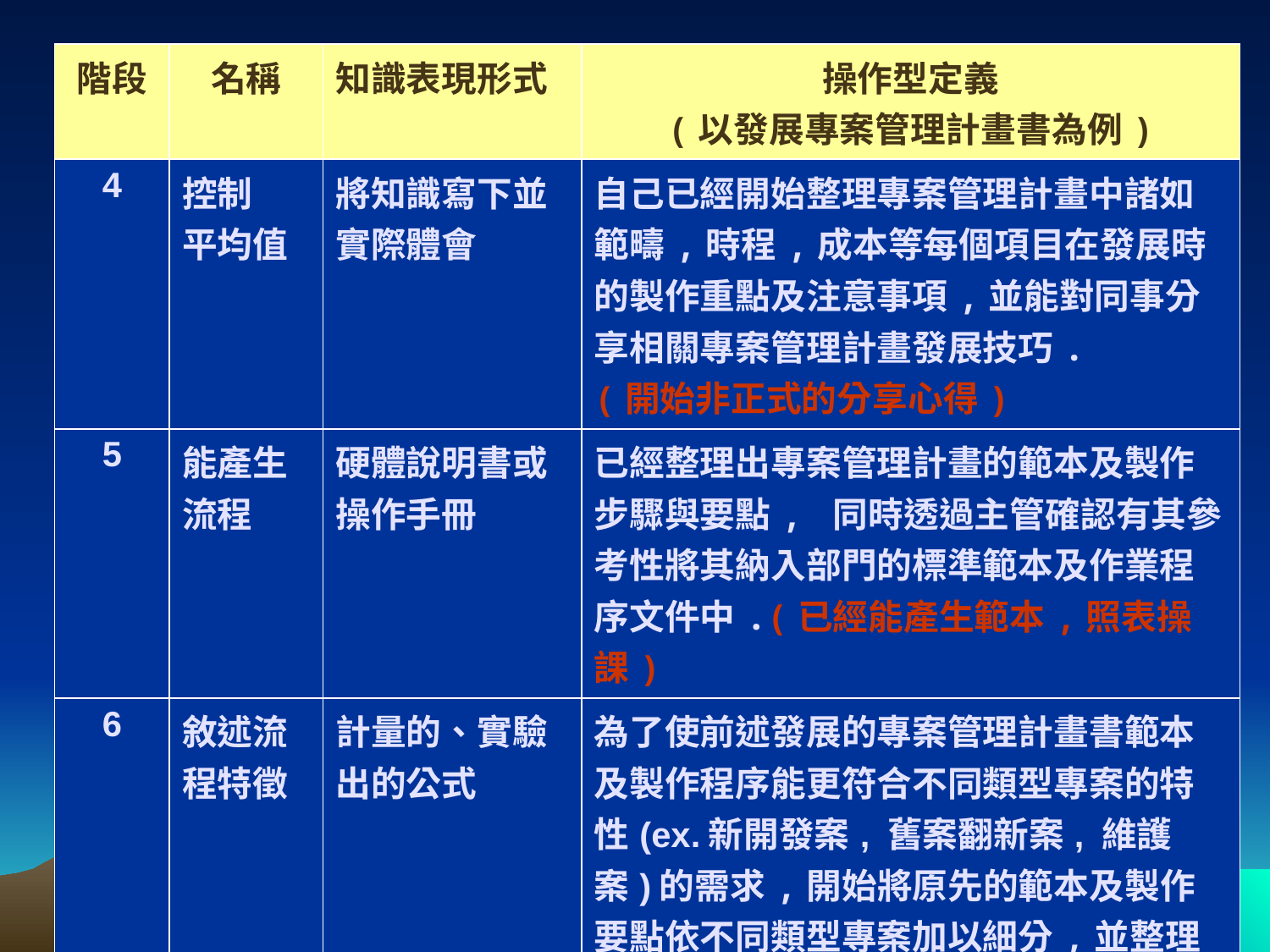

| 階段 | 名稱 | 知識表現形式 | 操作型定義 (以發展專案管理計畫書為例) |
| --- | --- | --- | --- |
| 4 | 控制 平均值 | 將知識寫下並實際體會 | 自己已經開始整理專案管理計畫中諸如範疇,時程,成本等每個項目在發展時的製作重點及注意事項,並能對同事分享相關專案管理計畫發展技巧. (開始非正式的分享心得) |
| 5 | 能產生流程 | 硬體說明書或操作手冊 | 已經整理出專案管理計畫的範本及製作步驟與要點, 同時透過主管確認有其參考性將其納入部門的標準範本及作業程序文件中.(已經能產生範本,照表操課) |
| 6 | 敘述流程特徵 | 計量的、實驗出的公式 | 為了使前述發展的專案管理計畫書範本及製作程序能更符合不同類型專案的特性(ex.新開發案, 舊案翻新案, 維護案)的需求,開始將原先的範本及製作要點依不同類型專案加以細分,並整理出適用於不同類型專案的範本及最佳實務案例. (能套用合適的參考範本及程序) |
11/53